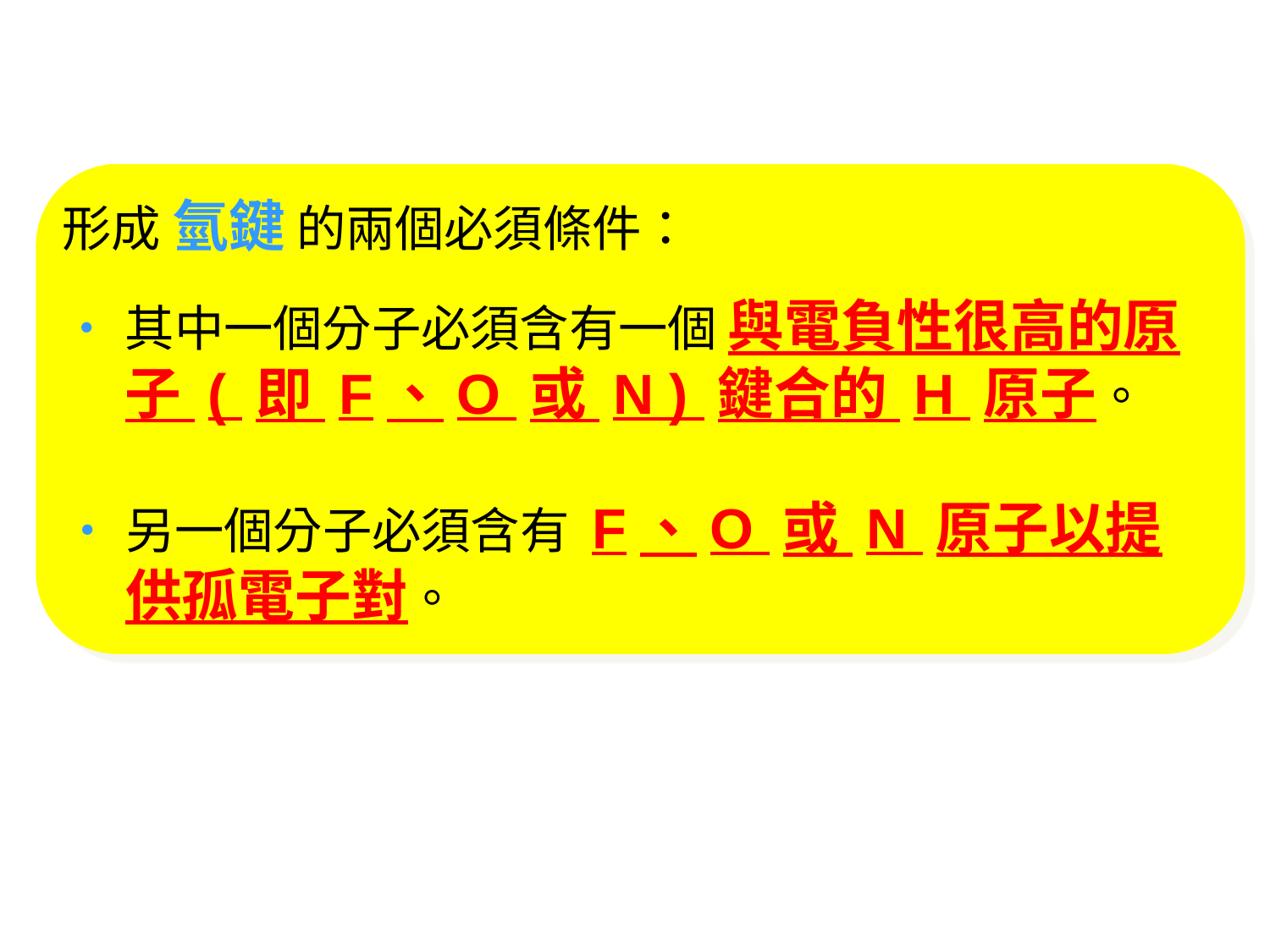

形成 氫鍵 的兩個必須條件：
•	其中一個分子必須含有一個 與電負性很高的原子 ( 即 F、O 或 N ) 鍵合的 H 原子。
•	另一個分子必須含有 F、O 或 N 原子以提供孤電子對。